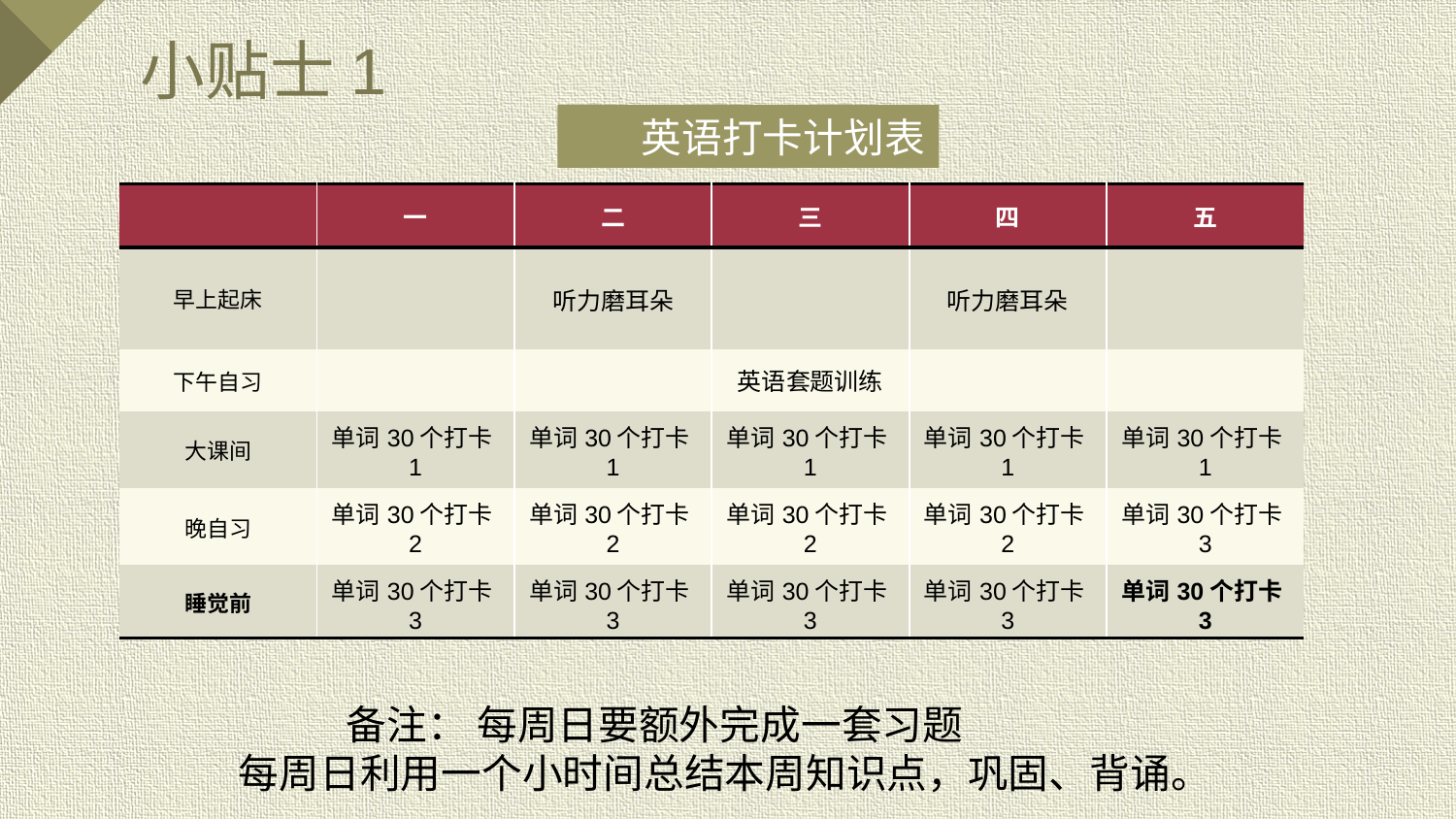

小贴士1
英语打卡计划表
|  | 一 | 二 | 三 | 四 | 五 |
| --- | --- | --- | --- | --- | --- |
| 早上起床 |  | 听力磨耳朵 |  | 听力磨耳朵 |  |
| 下午自习 |  |  | 英语套题训练 |  |  |
| 大课间 | 单词30个打卡1 | 单词30个打卡1 | 单词30个打卡1 | 单词30个打卡1 | 单词30个打卡1 |
| 晚自习 | 单词30个打卡2 | 单词30个打卡2 | 单词30个打卡2 | 单词30个打卡2 | 单词30个打卡3 |
| 睡觉前 | 单词30个打卡3 | 单词30个打卡3 | 单词30个打卡3 | 单词30个打卡3 | 单词30个打卡3 |
                          备注： 每周日要额外完成一套习题
              每周日利用一个小时间总结本周知识点，巩固、背诵。